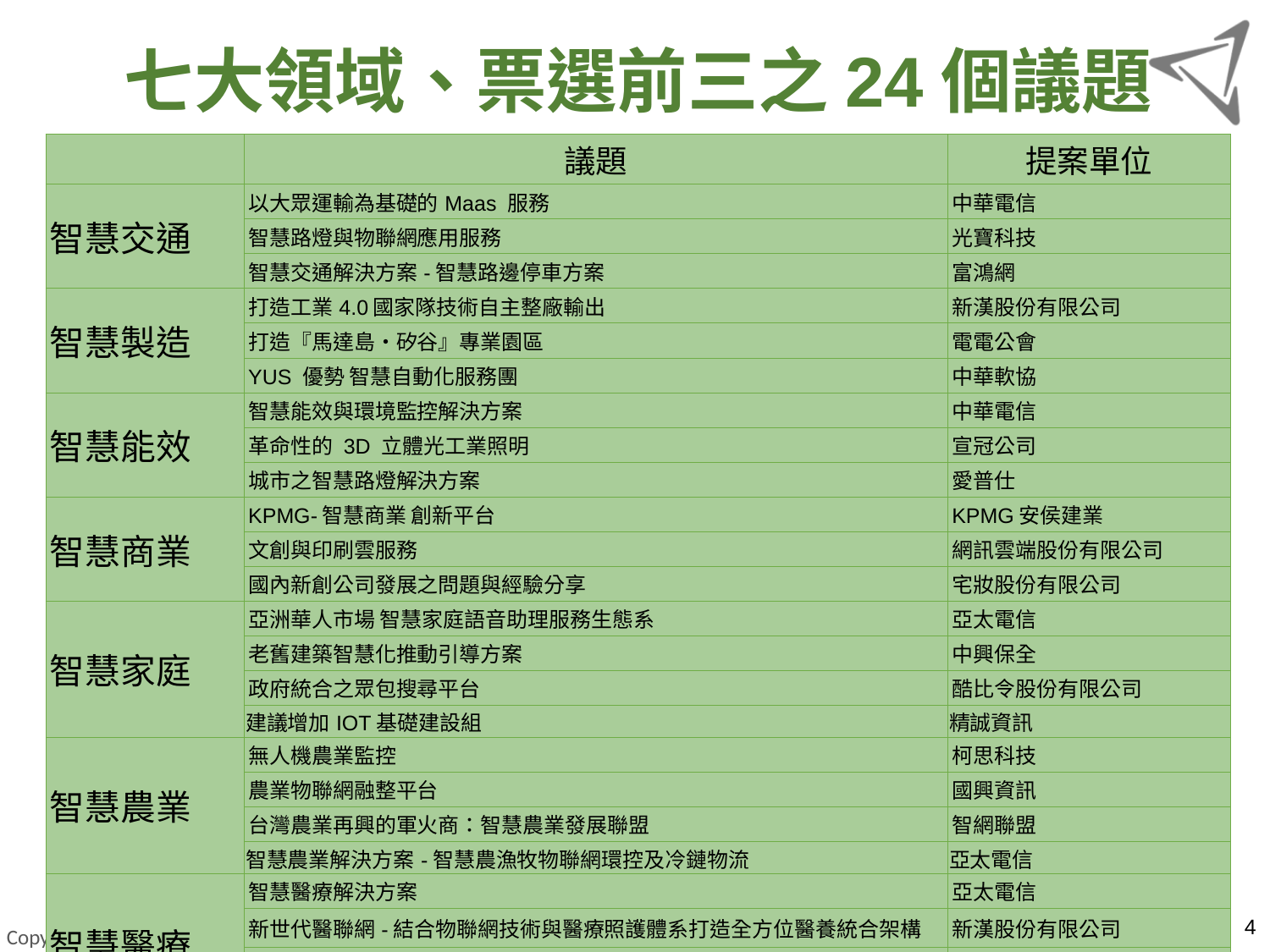

七大領域、票選前三之24個議題
|  | 議題 | 提案單位 |
| --- | --- | --- |
| 智慧交通 | 以大眾運輸為基礎的Maas 服務 | 中華電信 |
|  | 智慧路燈與物聯網應用服務 | 光寶科技 |
|  | 智慧交通解決方案-智慧路邊停車方案 | 富鴻網 |
| 智慧製造 | 打造工業4.0國家隊技術自主整廠輸出 | 新漢股份有限公司 |
|  | 打造『馬達島‧矽谷』專業園區 | 電電公會 |
|  | YUS 優勢 智慧自動化服務團 | 中華軟協 |
| 智慧能效 | 智慧能效與環境監控解決方案 | 中華電信 |
|  | 革命性的 3D 立體光工業照明 | 宣冠公司 |
|  | 城市之智慧路燈解決方案 | 愛普仕 |
| 智慧商業 | KPMG-智慧商業 創新平台 | KPMG安侯建業 |
|  | 文創與印刷雲服務 | 網訊雲端股份有限公司 |
|  | 國內新創公司發展之問題與經驗分享 | 宅妝股份有限公司 |
| 智慧家庭 | 亞洲華人市場 智慧家庭語音助理服務生態系 | 亞太電信 |
|  | 老舊建築智慧化推動引導方案 | 中興保全 |
|  | 政府統合之眾包搜尋平台 | 酷比令股份有限公司 |
|  | 建議增加IOT基礎建設組 | 精誠資訊 |
| 智慧農業 | 無人機農業監控 | 柯思科技 |
|  | 農業物聯網融整平台 | 國興資訊 |
|  | 台灣農業再興的軍火商：智慧農業發展聯盟 | 智網聯盟 |
|  | 智慧農業解決方案-智慧農漁牧物聯網環控及冷鏈物流 | 亞太電信 |
| 智慧醫療 | 智慧醫療解決方案 | 亞太電信 |
|  | 新世代醫聯網-結合物聯網技術與醫療照護體系打造全方位醫養統合架構 | 新漢股份有限公司 |
|  | 從醫院到家庭\_台灣照護產業的基礎：智聯照護平台 | 智網聯盟 |
|  | 智慧醫療照護共享平台 合作國際場域輸出 | 磐儀集團 |
4
4